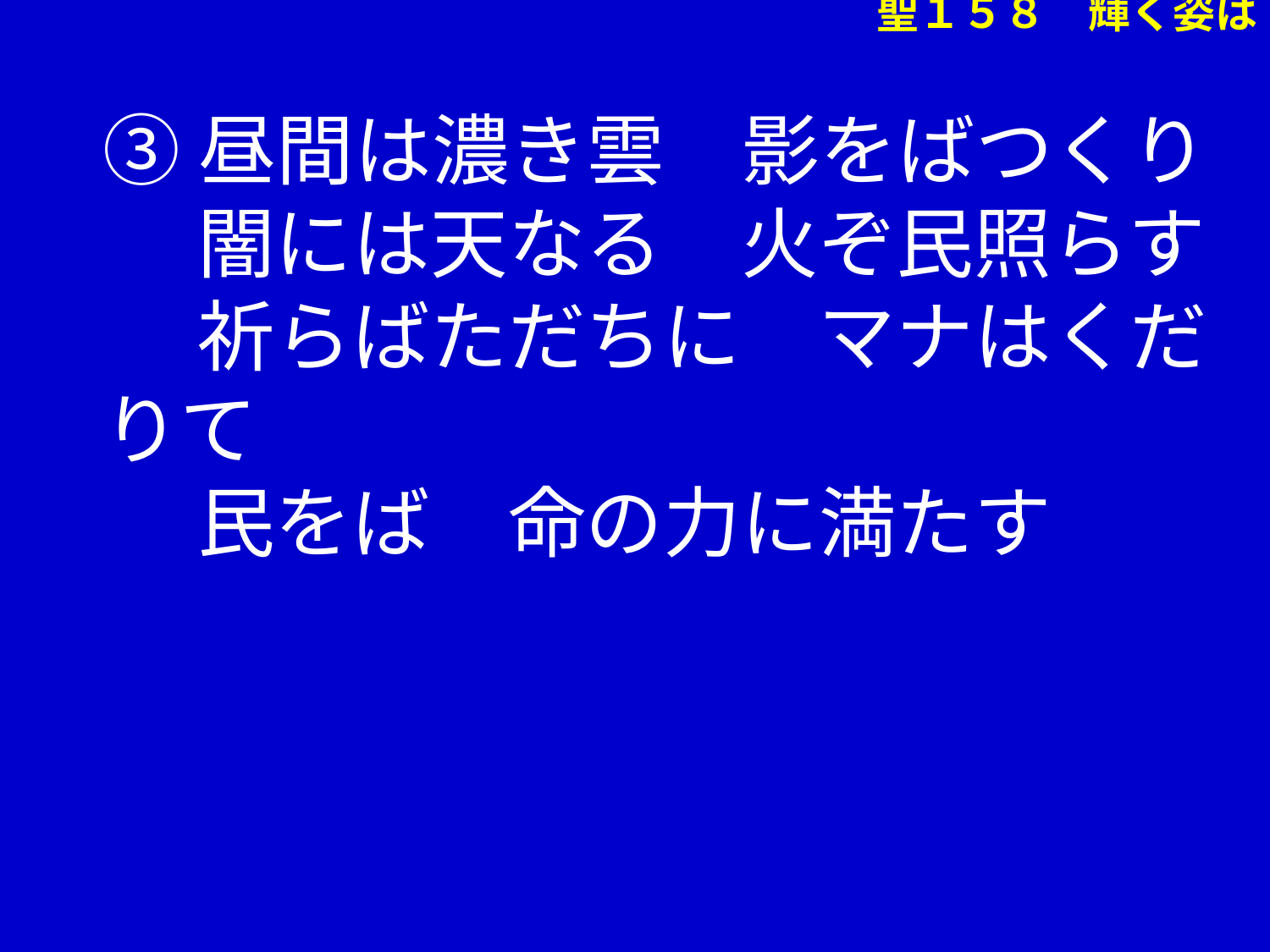

③昼間は濃き雲　影をばつくり
　 闇には天なる　火ぞ民照らす
　 祈らばただちに　マナはくだりて
　 民をば　命の力に満たす

聖１５８　輝く姿は